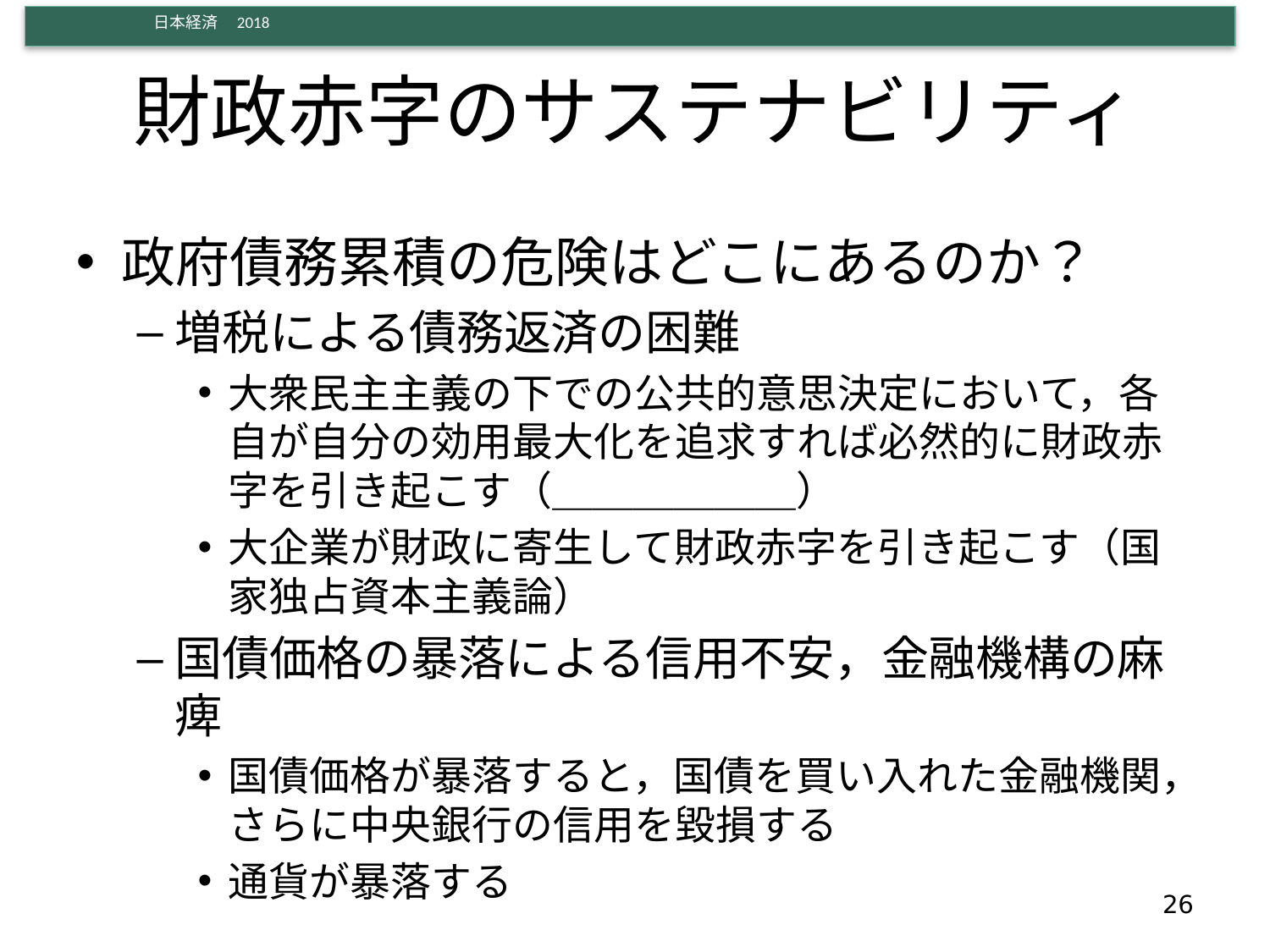

# 財政赤字のサステナビリティ
政府債務累積の危険はどこにあるのか？
増税による債務返済の困難
大衆民主主義の下での公共的意思決定において，各自が自分の効用最大化を追求すれば必然的に財政赤字を引き起こす（＿＿＿＿＿＿）
大企業が財政に寄生して財政赤字を引き起こす（国家独占資本主義論）
国債価格の暴落による信用不安，金融機構の麻痺
国債価格が暴落すると，国債を買い入れた金融機関，さらに中央銀行の信用を毀損する
通貨が暴落する
26